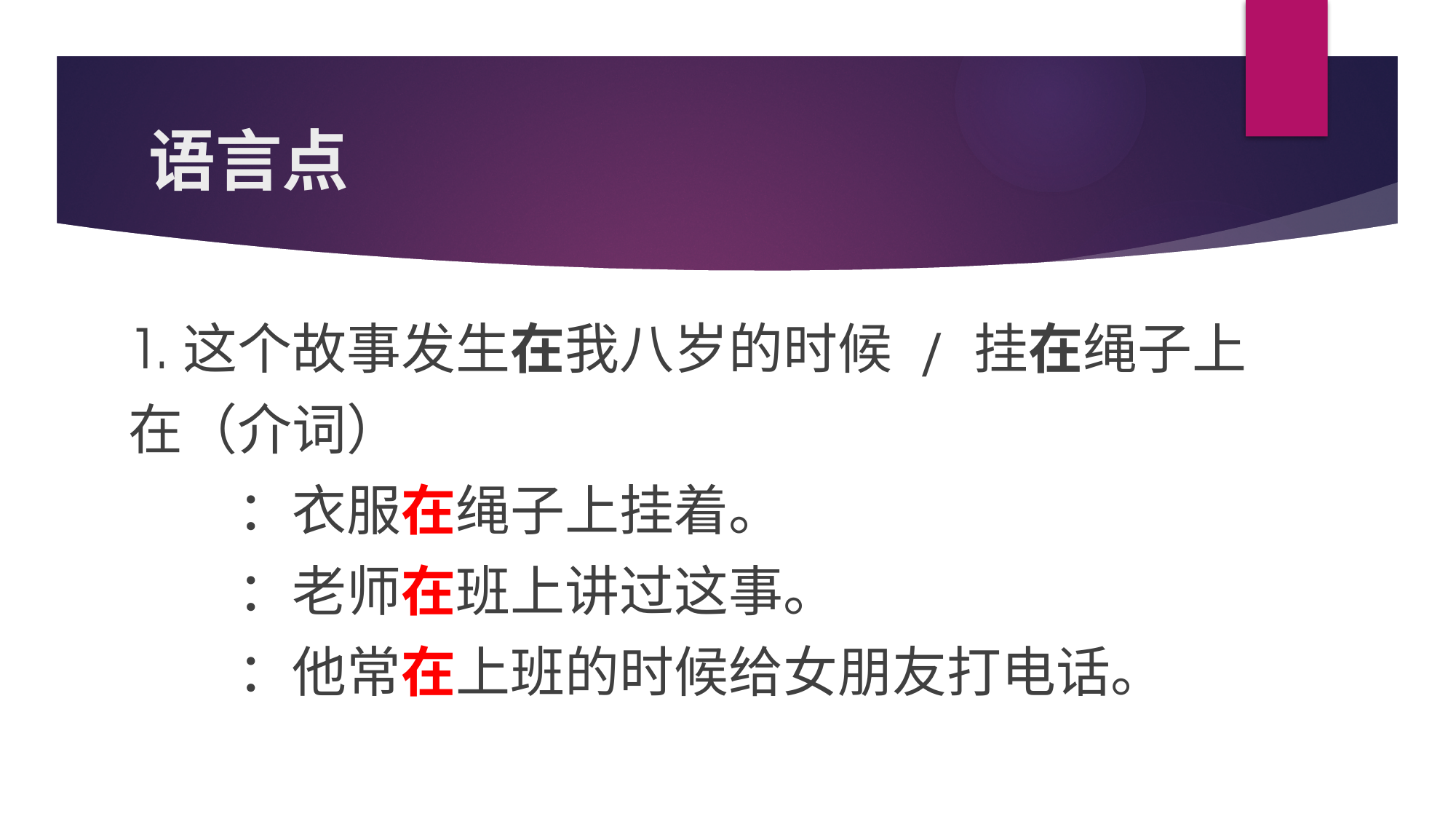

# 语言点
1.这个故事发生在我八岁的时候 / 挂在绳子上
在（介词）
	：衣服在绳子上挂着。
	：老师在班上讲过这事。
	：他常在上班的时候给女朋友打电话。